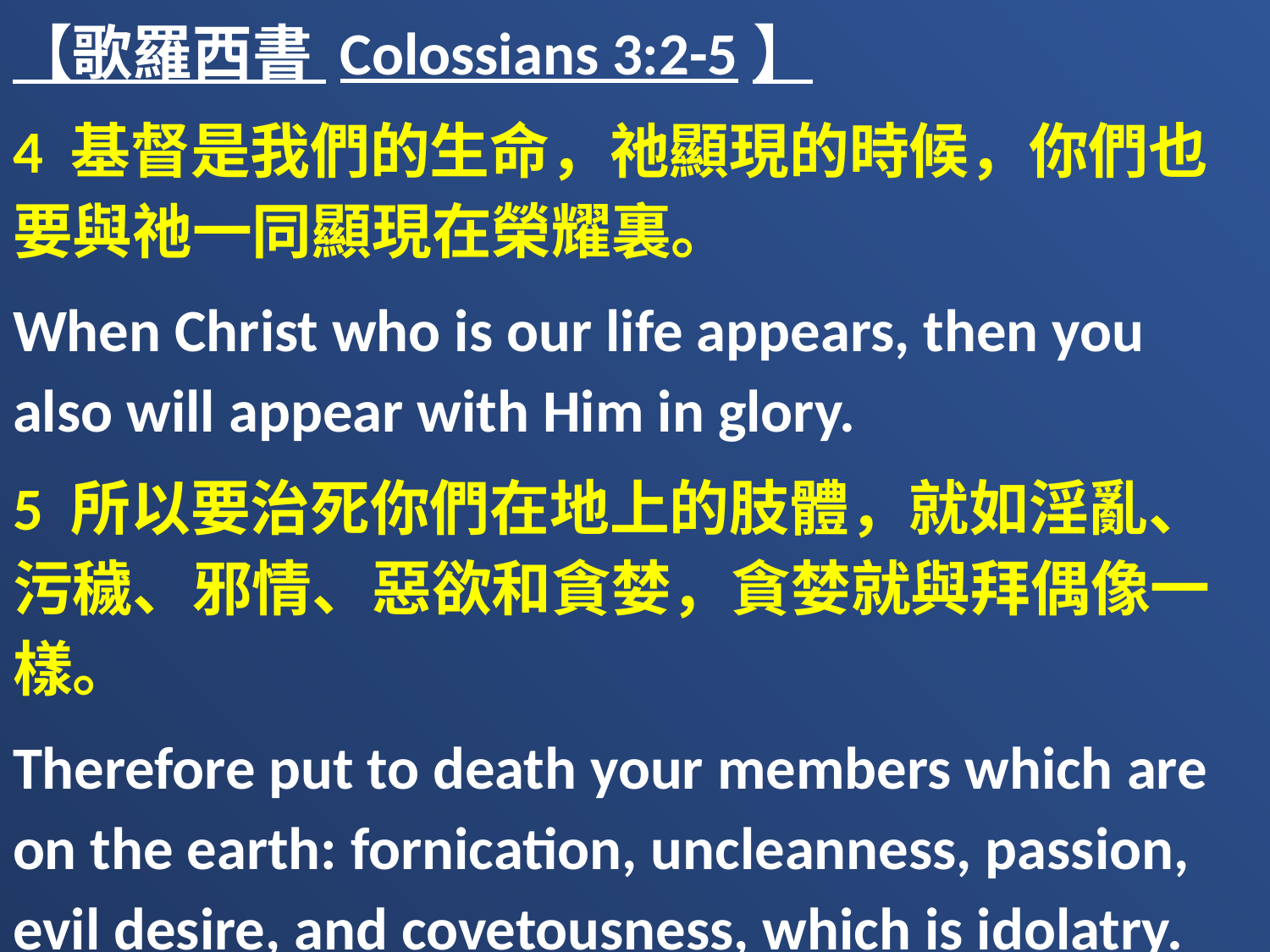

【歌羅西書 Colossians 3:2-5】
4 基督是我們的生命，祂顯現的時候，你們也要與祂一同顯現在榮耀裏。
When Christ who is our life appears, then you also will appear with Him in glory.
5 所以要治死你們在地上的肢體，就如淫亂、污穢、邪情、惡欲和貪婪，貪婪就與拜偶像一樣。
Therefore put to death your members which are on the earth: fornication, uncleanness, passion, evil desire, and covetousness, which is idolatry.